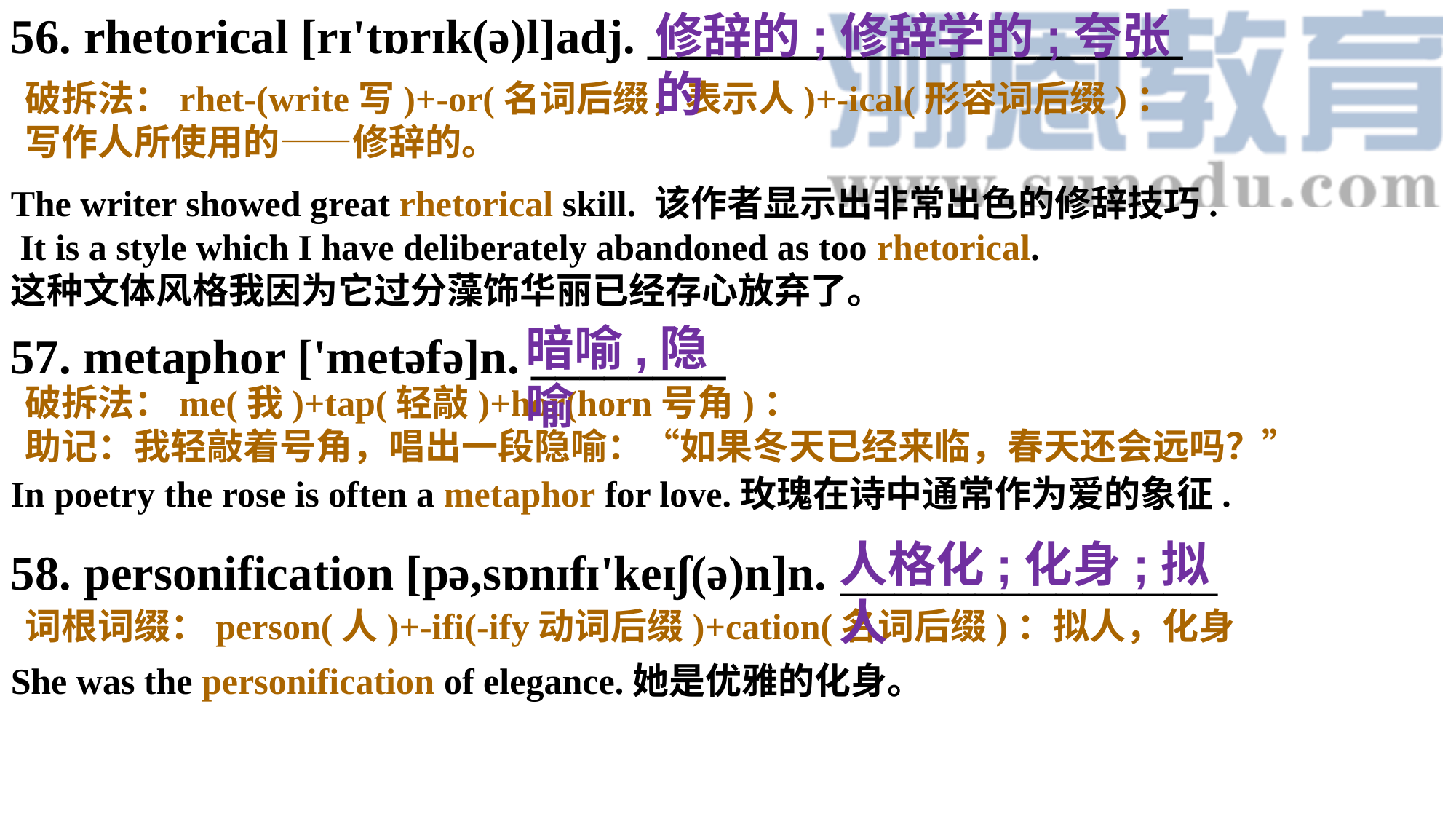

56. rhetorical [rɪ'tɒrɪk(ə)l]adj. ______________________

The writer showed great rhetorical skill. 该作者显示出非常出色的修辞技巧. It is a style which I have deliberately abandoned as too rhetorical.这种文体风格我因为它过分藻饰华丽已经存心放弃了。

修辞的;修辞学的;夸张的
破拆法：rhet-(write写)+-or(名词后缀，表示人)+-ical(形容词后缀)：
写作人所使用的——修辞的。
暗喻,隐喻
57. metaphor ['metəfə]n. ________

In poetry the rose is often a metaphor for love.玫瑰在诗中通常作为爱的象征.

破拆法：me(我)+tap(轻敲)+hor(horn号角)：助记：我轻敲着号角，唱出一段隐喻：“如果冬天已经来临，春天还会远吗？”
人格化;化身;拟人
58. personification [pə,sɒnɪfɪ'keɪʃ(ə)n]n. ______________

She was the personification of elegance.她是优雅的化身。
词根词缀：person(人)+-ifi(-ify动词后缀)+cation(名词后缀)：拟人，化身